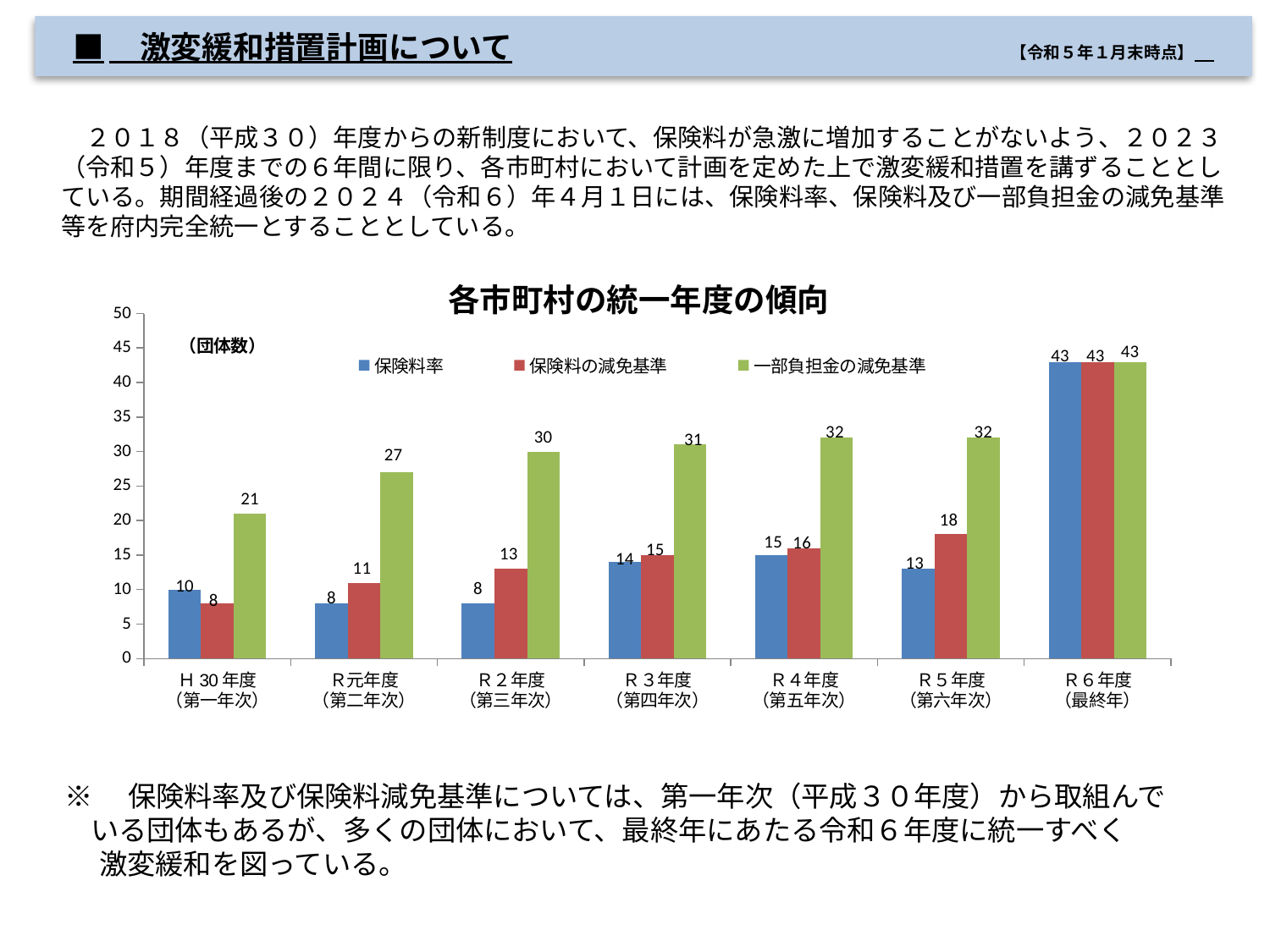

■　激変緩和措置計画について　　　　　　　　　　　　　　　　【令和５年１月末時点】
　２０１８（平成３０）年度からの新制度において、保険料が急激に増加することがないよう、２０２３（令和５）年度までの６年間に限り、各市町村において計画を定めた上で激変緩和措置を講ずることとしている。期間経過後の２０２４（令和６）年４月１日には、保険料率、保険料及び一部負担金の減免基準等を府内完全統一とすることとしている。

### Chart: 各市町村の統一年度の傾向

| Category | 保険料率 | 保険料の減免基準 | 一部負担金の減免基準 |
|---|---|---|---|
| Ｈ30年度
（第一年次） | 10.0 | 8.0 | 21.0 |
| Ｒ元年度
（第二年次） | 8.0 | 11.0 | 27.0 |
| Ｒ２年度
（第三年次） | 8.0 | 13.0 | 30.0 |
| Ｒ３年度
（第四年次） | 14.0 | 15.0 | 31.0 |
| Ｒ４年度
（第五年次） | 15.0 | 16.0 | 32.0 |
| Ｒ５年度
（第六年次） | 13.0 | 18.0 | 32.0 |
| Ｒ６年度
（最終年） | 43.0 | 43.0 | 43.0 |
※　保険料率及び保険料減免基準については、第一年次（平成３０年度）から取組んでいる団体もあるが、多くの団体において、最終年にあたる令和６年度に統一すべく
　 激変緩和を図っている。